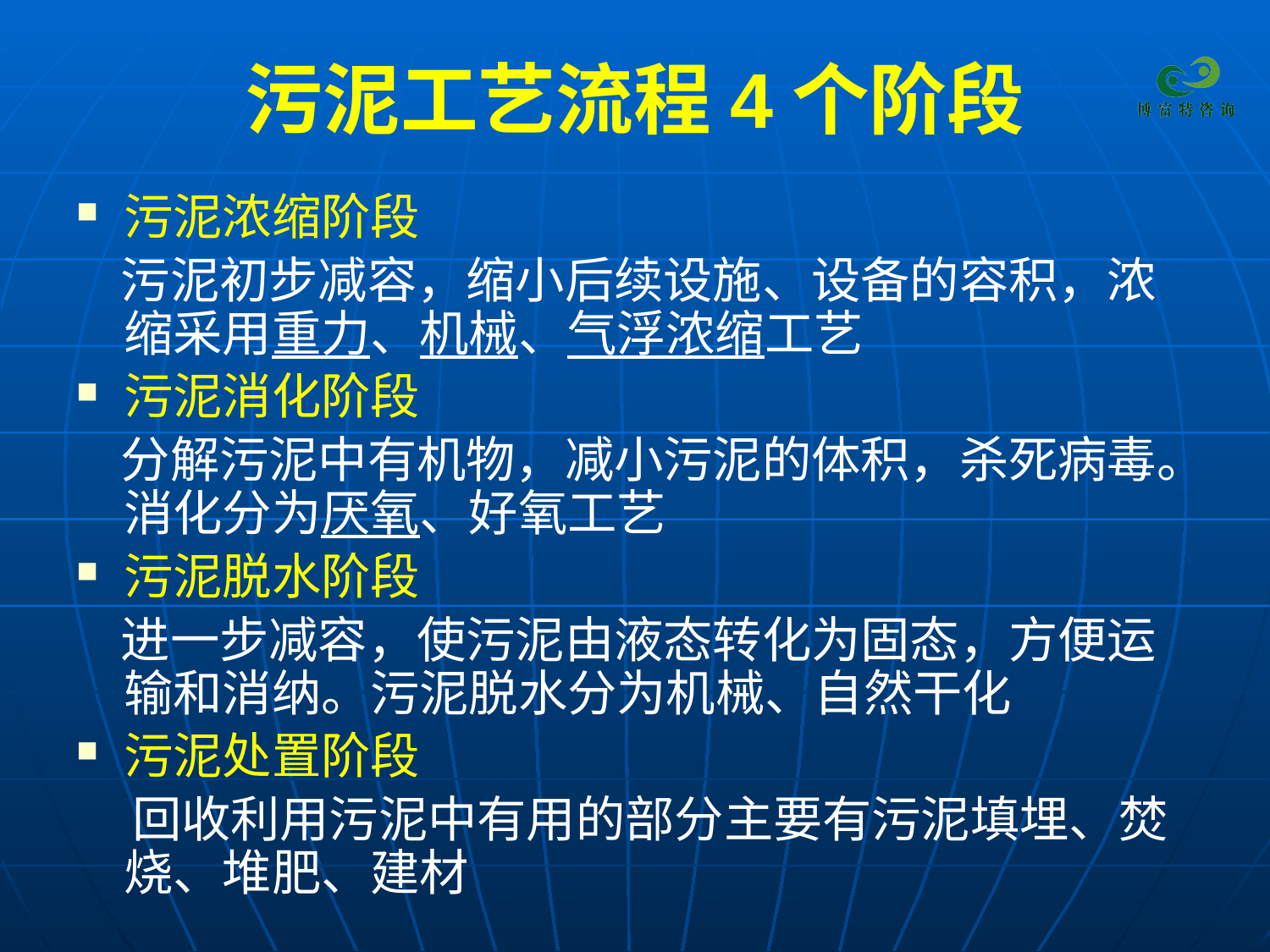

# 污泥工艺流程4个阶段
污泥浓缩阶段
   污泥初步减容，缩小后续设施、设备的容积，浓缩采用重力、机械、气浮浓缩工艺
污泥消化阶段
   分解污泥中有机物，减小污泥的体积，杀死病毒。消化分为厌氧、好氧工艺
污泥脱水阶段
   进一步减容，使污泥由液态转化为固态，方便运输和消纳。污泥脱水分为机械、自然干化
污泥处置阶段
    回收利用污泥中有用的部分主要有污泥填埋、焚 烧、堆肥、建材